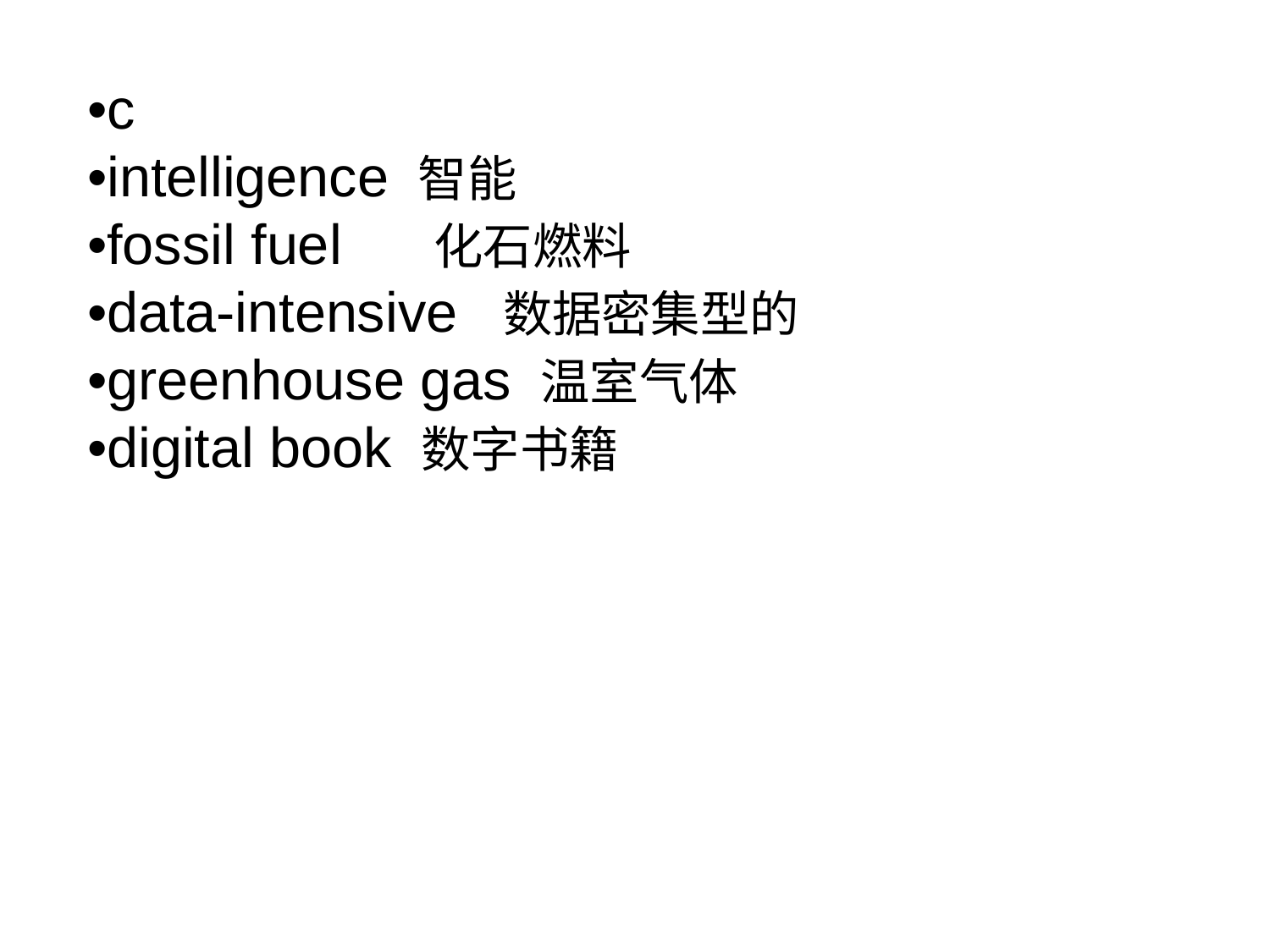

•c
•intelligence 智能
•fossil fuel     化石燃料
•data-intensive  数据密集型的
•greenhouse gas 温室气体
•digital book 数字书籍